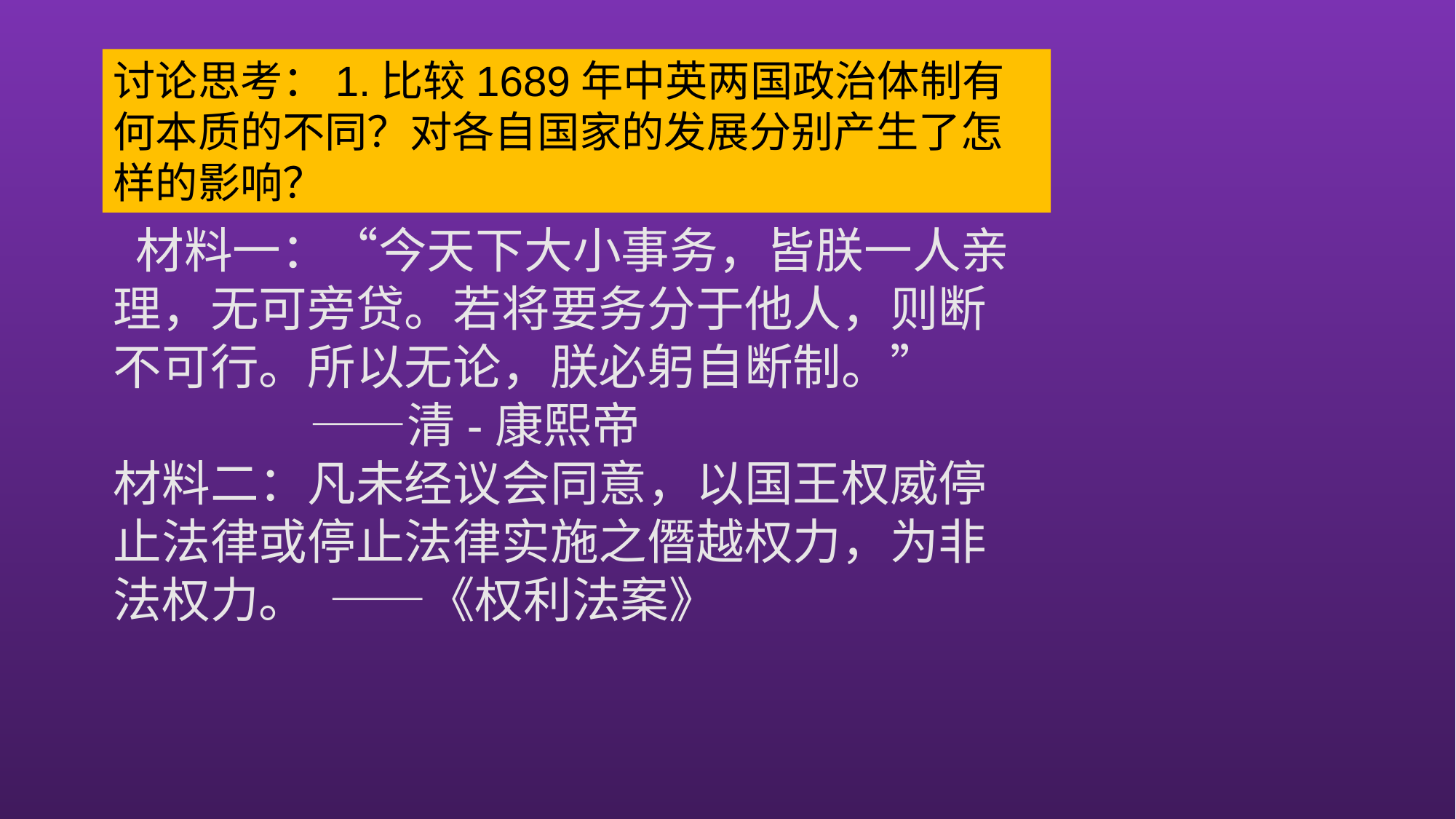

讨论思考：1.比较1689年中英两国政治体制有何本质的不同？对各自国家的发展分别产生了怎样的影响？
 材料一：“今天下大小事务，皆朕一人亲理，无可旁贷。若将要务分于他人，则断不可行。所以无论，朕必躬自断制。”                          ——清-康熙帝材料二：凡未经议会同意，以国王权威停止法律或停止法律实施之僭越权力，为非法权力。  ——《权利法案》